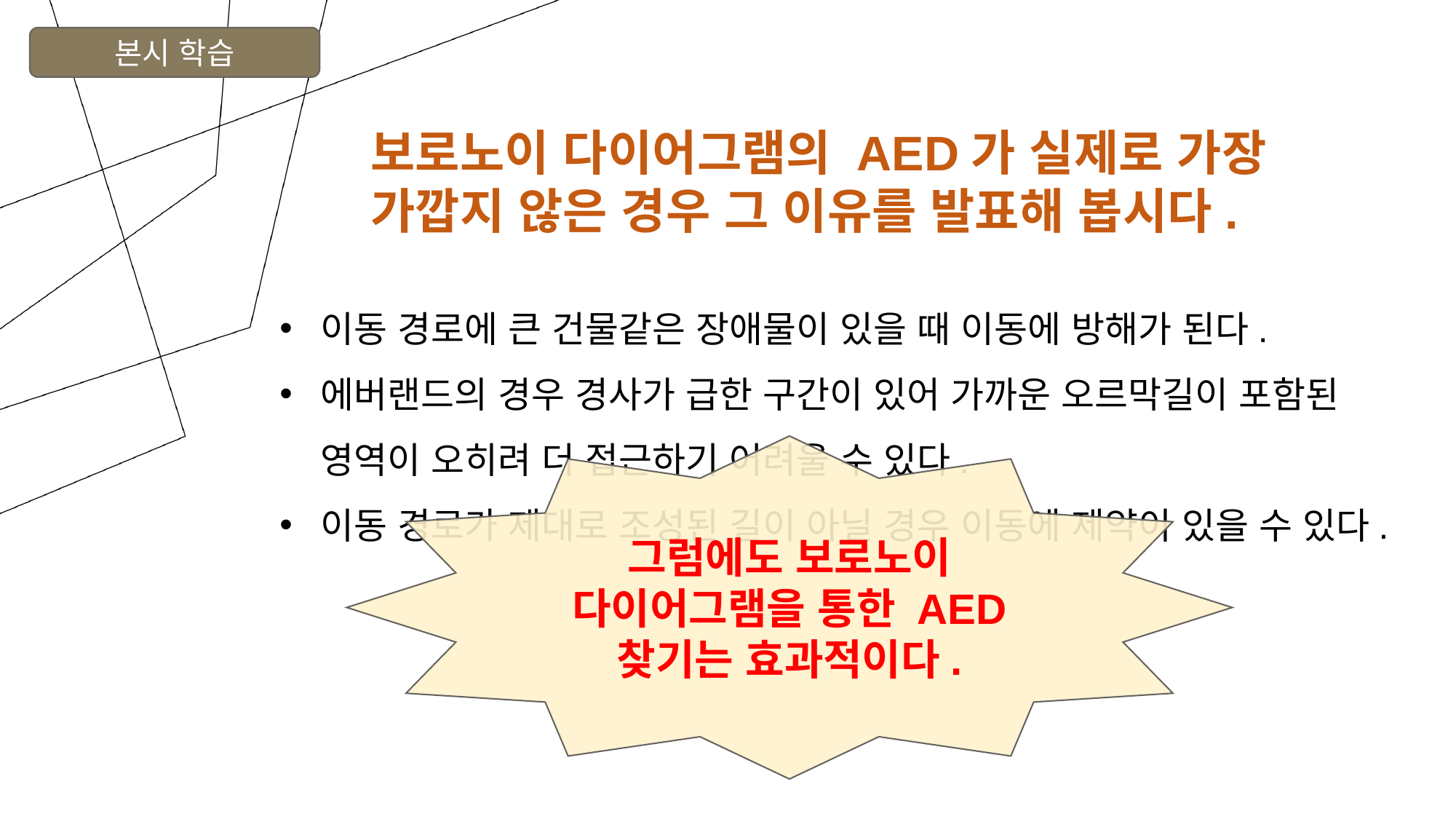

본시 학습
보로노이 다이어그램의 AED가 실제로 가장
가깝지 않은 경우 그 이유를 발표해 봅시다.
이동 경로에 큰 건물같은 장애물이 있을 때 이동에 방해가 된다.
에버랜드의 경우 경사가 급한 구간이 있어 가까운 오르막길이 포함된 영역이 오히려 더 접근하기 어려울 수 있다.
이동 경로가 제대로 조성된 길이 아닐 경우 이동에 제약이 있을 수 있다.
그럼에도 보로노이 다이어그램을 통한 AED 찾기는 효과적이다.